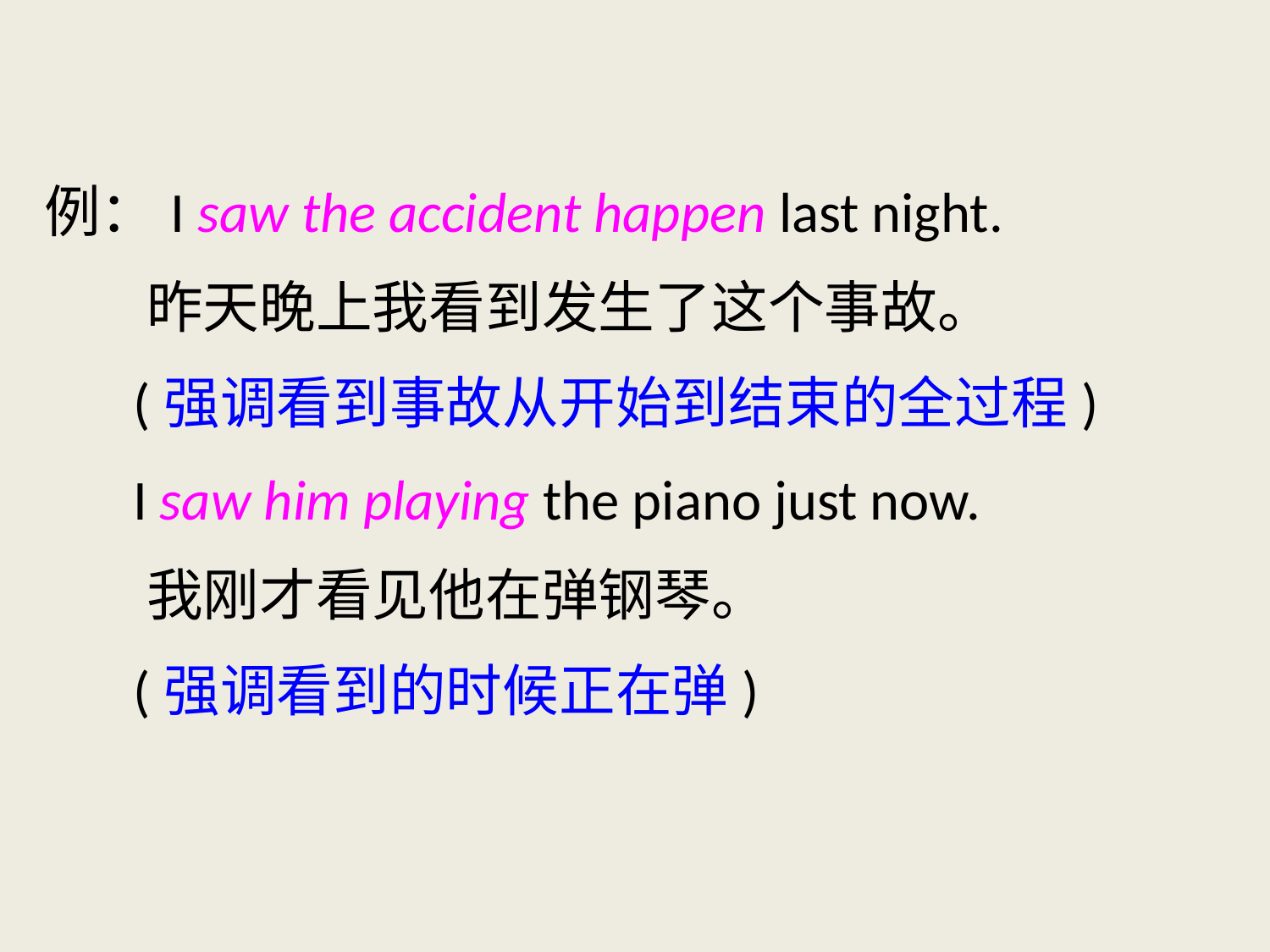

例：I saw the accident happen last night.
       昨天晚上我看到发生了这个事故。
       (强调看到事故从开始到结束的全过程)
       I saw him playing the piano just now.
       我刚才看见他在弹钢琴。
       (强调看到的时候正在弹)